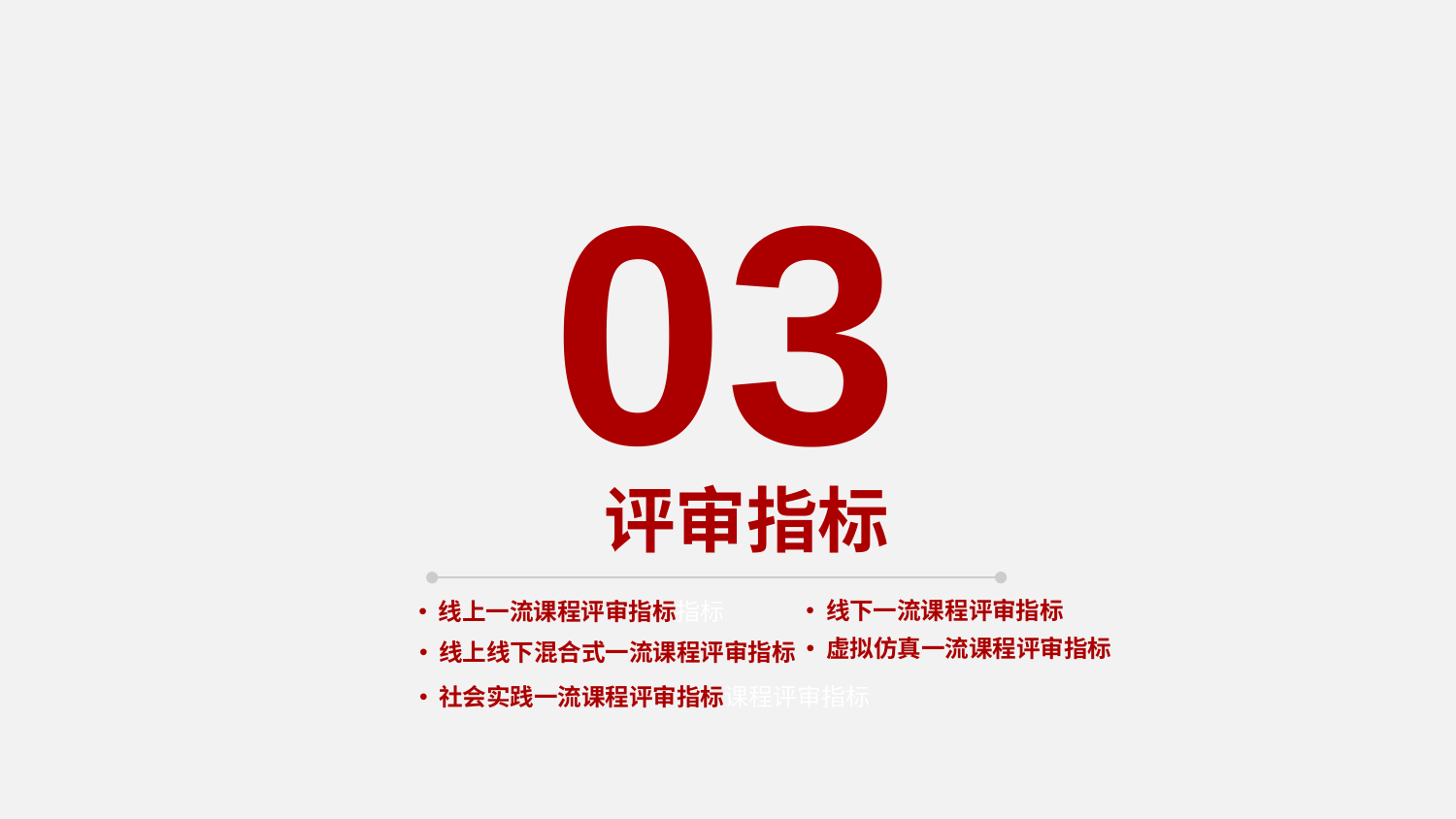

03
  评审指标
线下一流课程评审指标
线上一流课程评审指标指标
虚拟仿真一流课程评审指标
线上线下混合式一流课程评审指标
社会实践一流课程评审指标课程评审指标